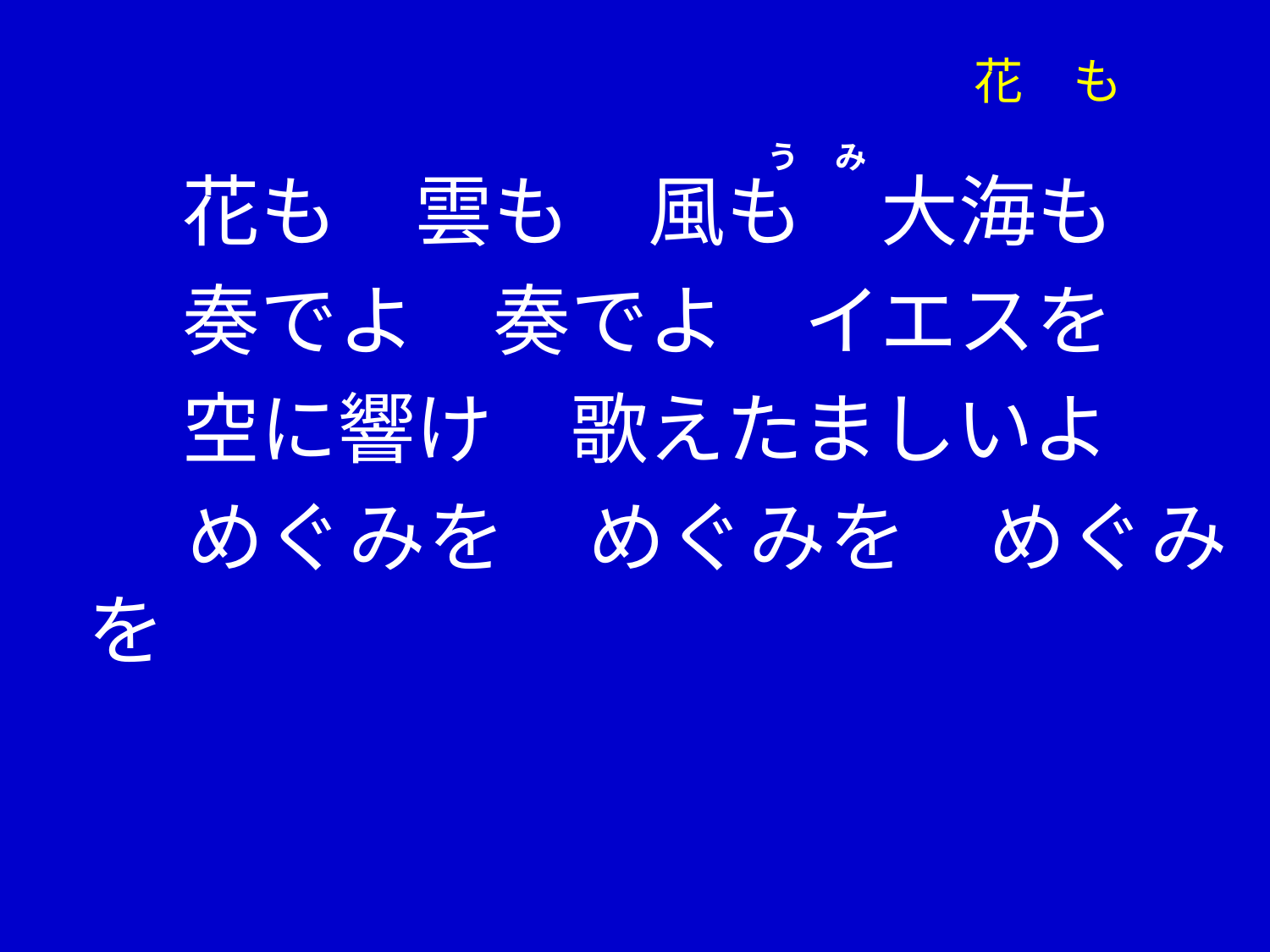

# 花　も
う     み
　 花も　雲も　風も　大海も
　 奏でよ　奏でよ　イエスを
　 空に響け　歌えたましいよ
　 めぐみを　めぐみを　めぐみを